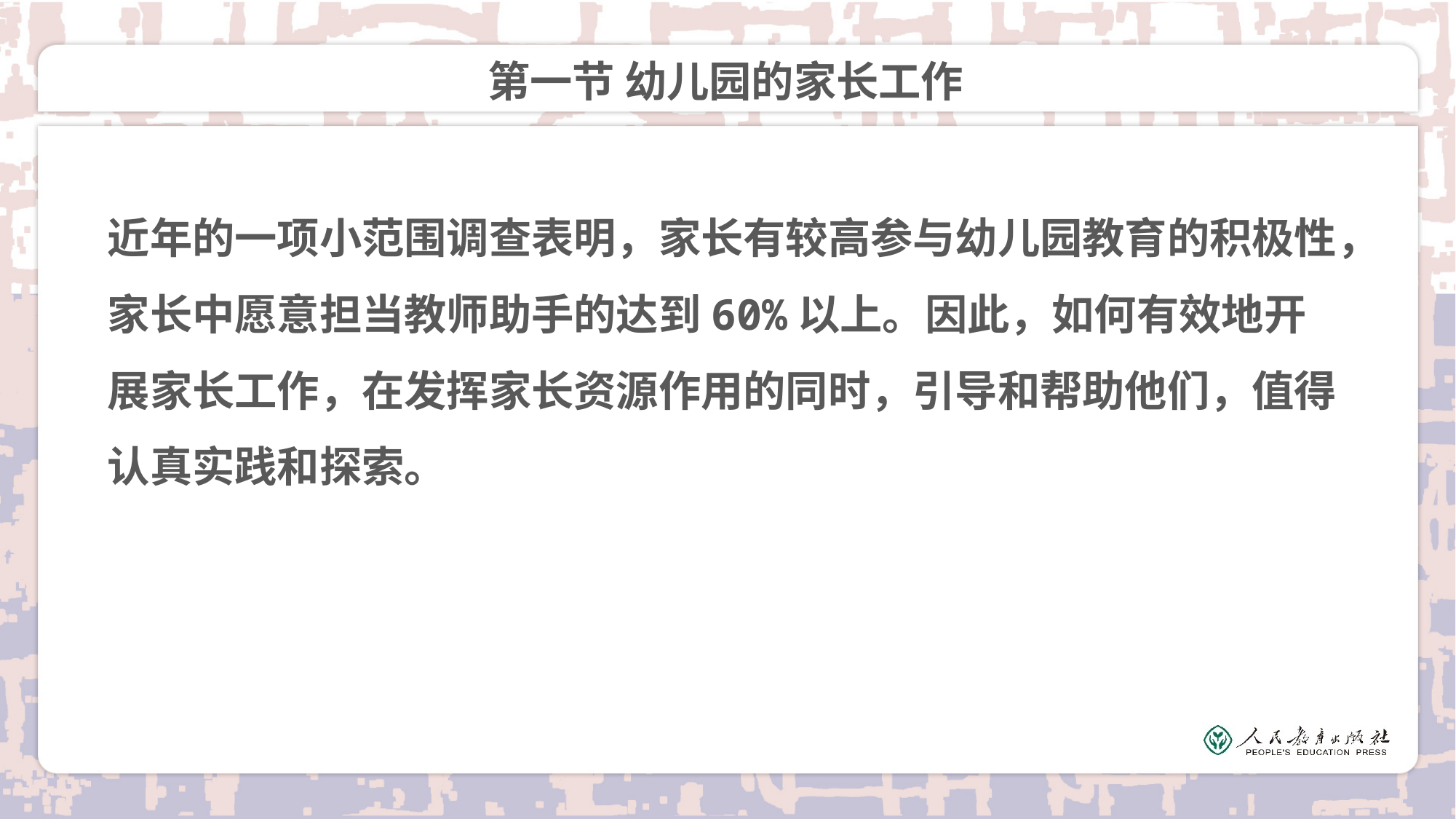

# 第一节 幼儿园的家长工作
近年的一项小范围调查表明，家长有较高参与幼儿园教育的积极性，家长中愿意担当教师助手的达到60%以上。因此，如何有效地开展家长工作，在发挥家长资源作用的同时，引导和帮助他们，值得认真实践和探索。